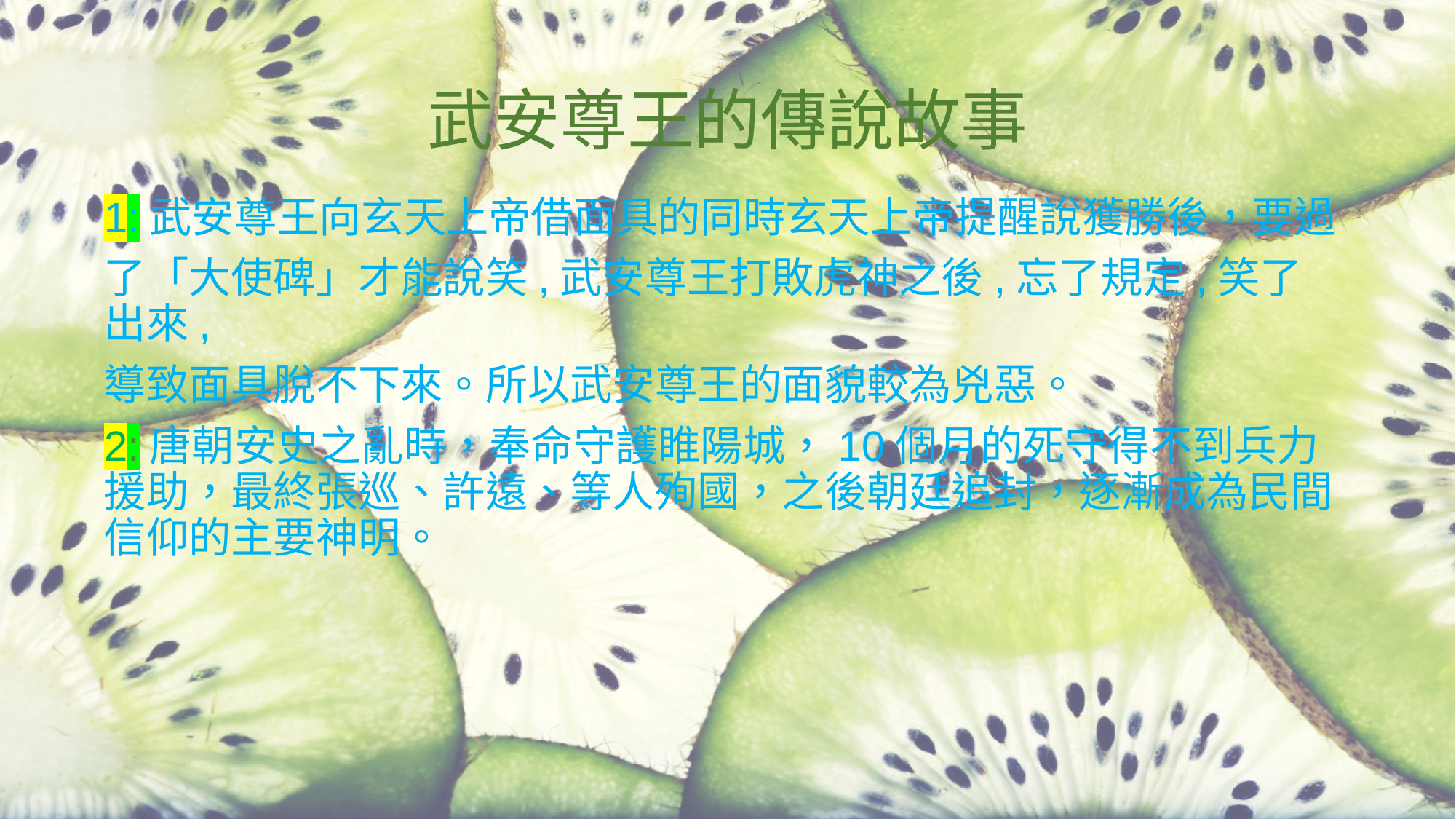

# 武安尊王的傳說故事
1:武安尊王向玄天上帝借面具的同時玄天上帝提醒說獲勝後，要過
了「大使碑」才能說笑,武安尊王打敗虎神之後,忘了規定,笑了出來,
導致面具脫不下來。所以武安尊王的面貌較為兇惡。
2:唐朝安史之亂時，奉命守護睢陽城，10個月的死守得不到兵力援助，最終張巡、許遠、等人殉國，之後朝廷追封，逐漸成為民間信仰的主要神明。